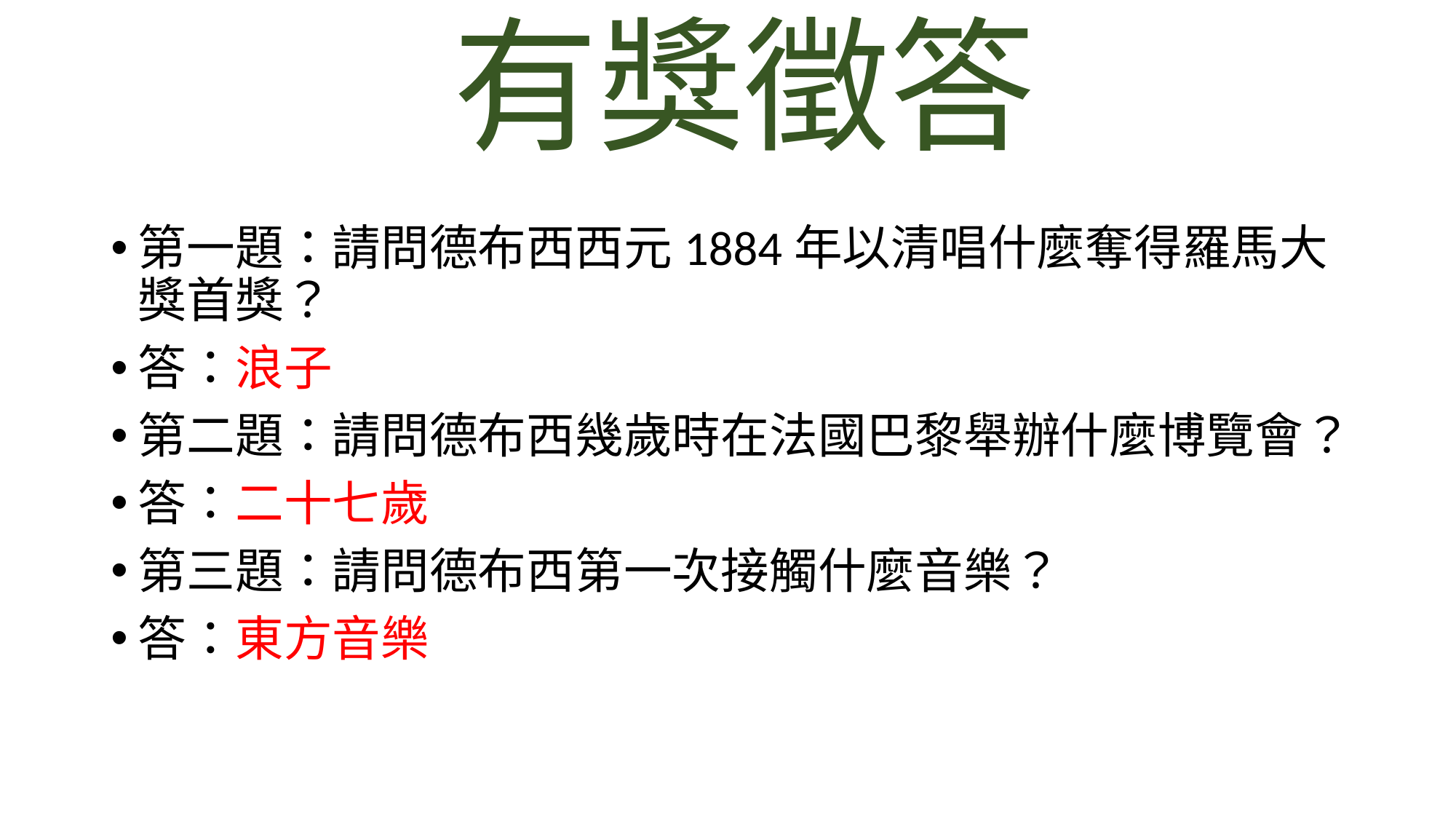

# 有獎徵答
第一題：請問德布西西元1884年以清唱什麼奪得羅馬大獎首獎？
答：浪子
第二題：請問德布西幾歲時在法國巴黎舉辦什麼博覽會？
答：二十七歲
第三題：請問德布西第一次接觸什麼音樂？
答：東方音樂